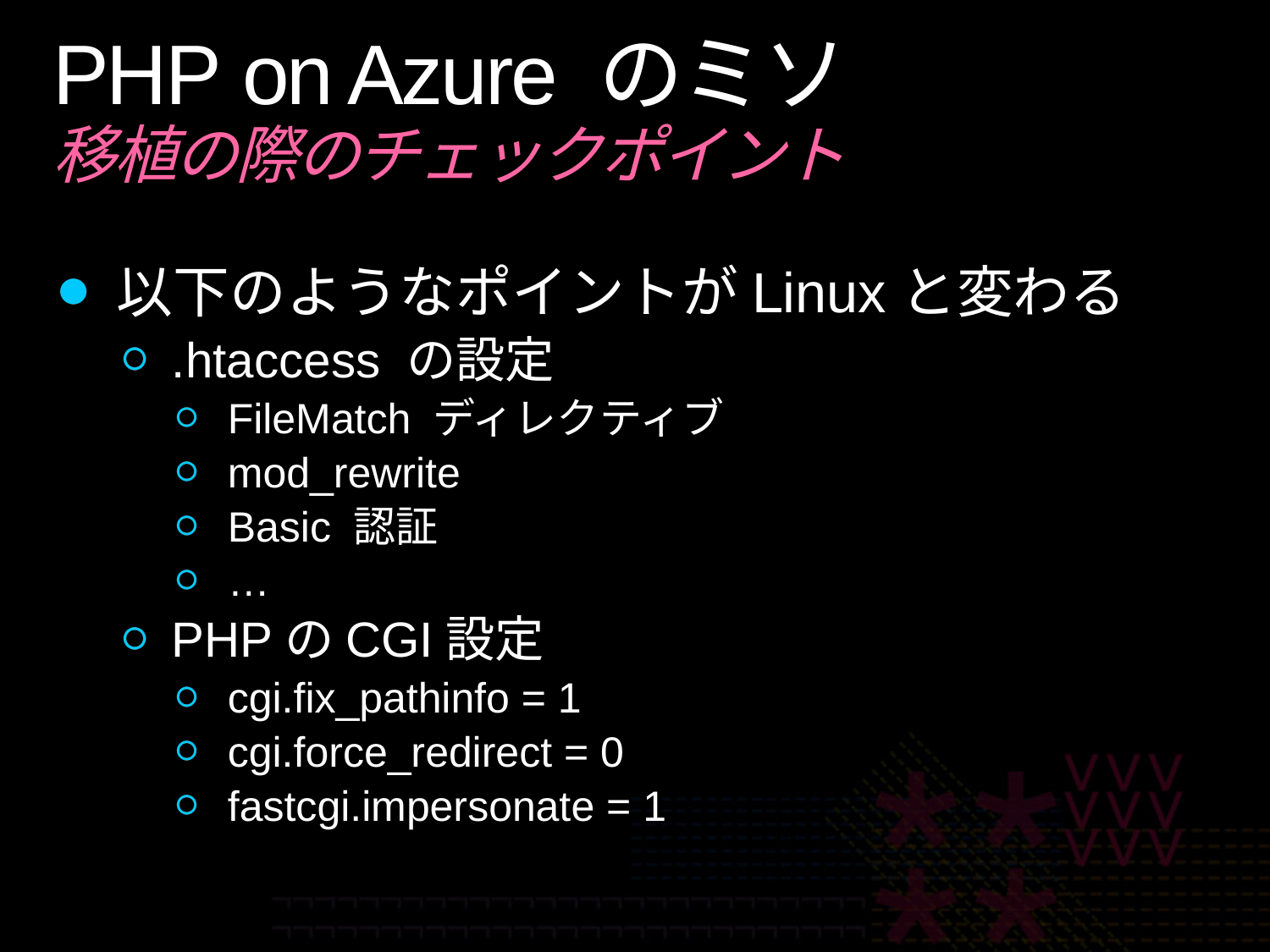

# PHP on Azure のミソ 移植の際のチェックポイント
以下のようなポイントがLinuxと変わる
.htaccess の設定
FileMatch ディレクティブ
mod_rewrite
Basic 認証
…
PHPのCGI設定
cgi.fix_pathinfo = 1
cgi.force_redirect = 0
fastcgi.impersonate = 1